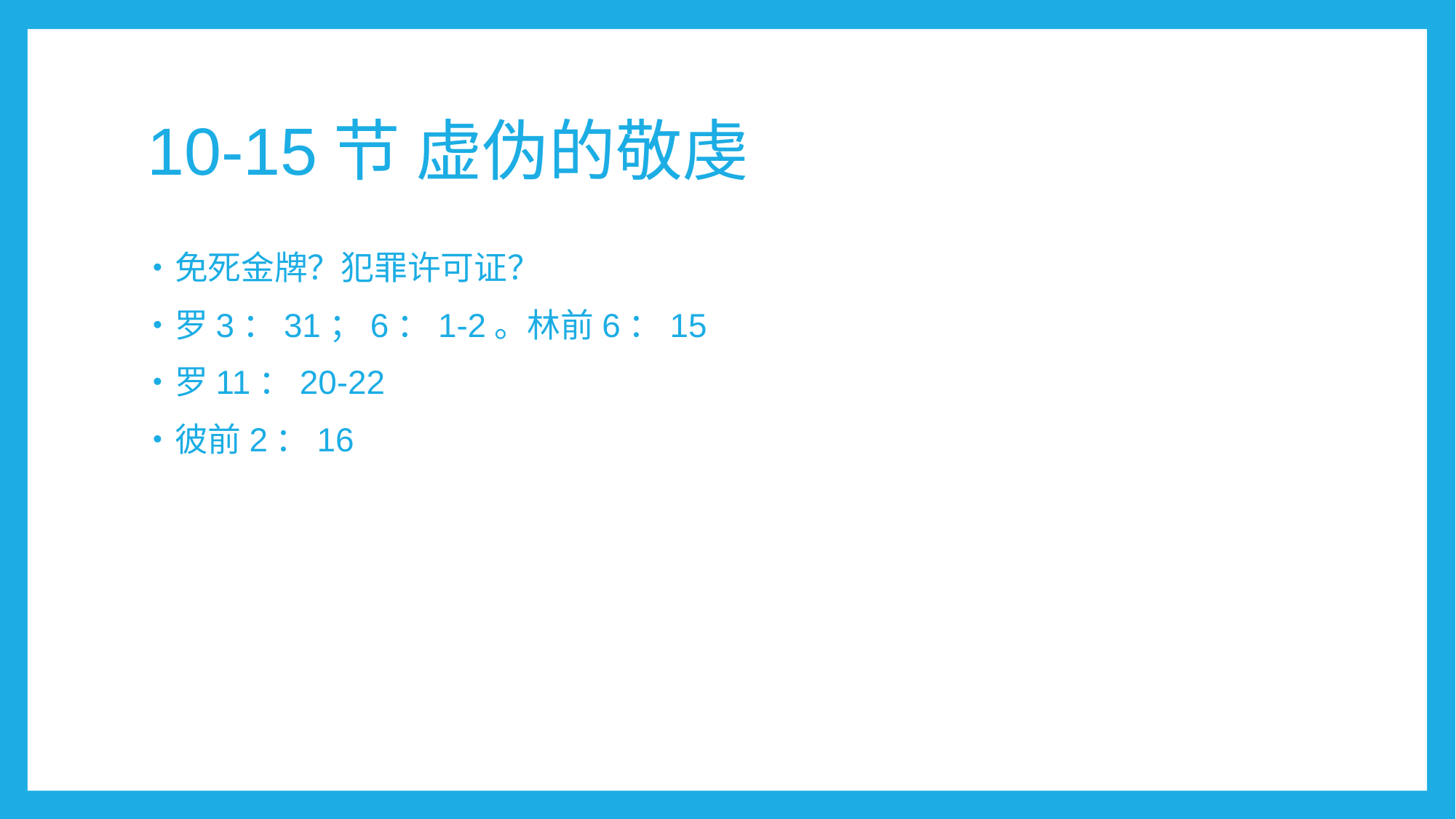

# 10-15节 虚伪的敬虔
免死金牌？犯罪许可证？
罗3：31；6：1-2。林前6：15
罗11：20-22
彼前2：16